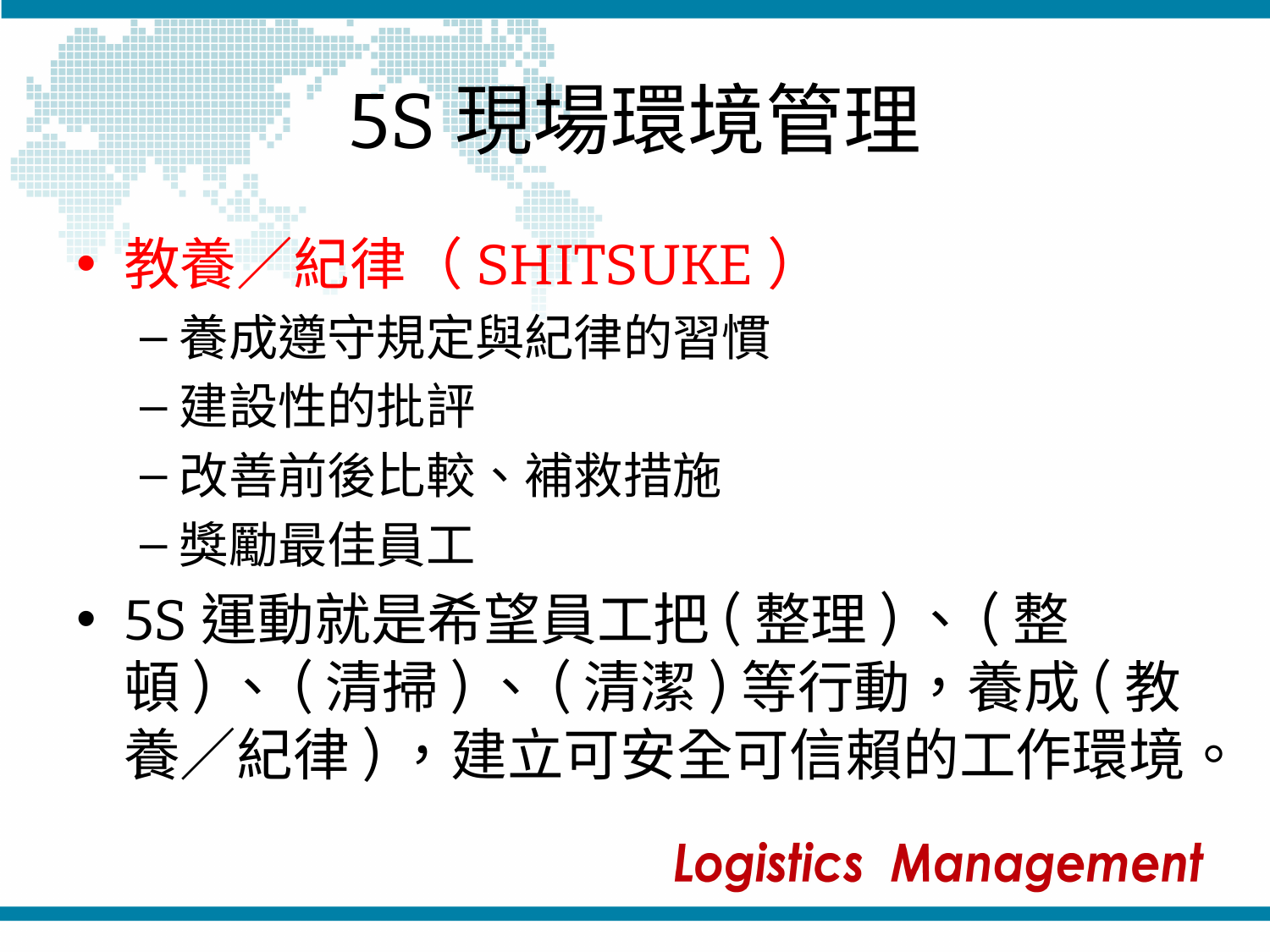

# 5S現場環境管理
教養／紀律（SHITSUKE）
養成遵守規定與紀律的習慣
建設性的批評
改善前後比較、補救措施
獎勵最佳員工
5S運動就是希望員工把(整理)、(整頓)、(清掃)、(清潔)等行動，養成(教養／紀律)，建立可安全可信賴的工作環境。